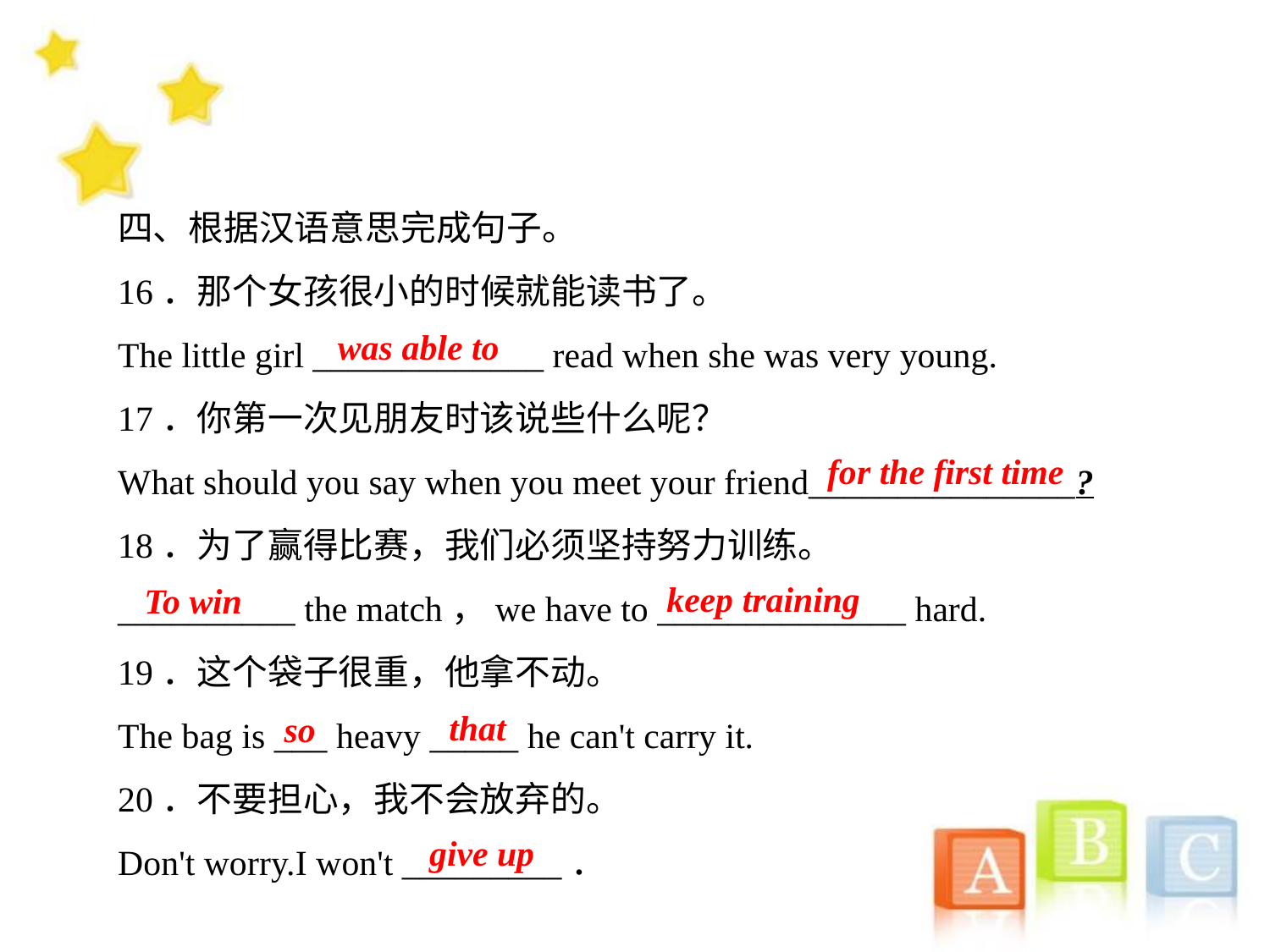

四、根据汉语意思完成句子。
16．那个女孩很小的时候就能读书了。
The little girl _____________ read when she was very young.
17．你第一次见朋友时该说些什么呢？
What should you say when you meet your friend_______________?
18．为了赢得比赛，我们必须坚持努力训练。
__________ the match，we have to ______________ hard.
19．这个袋子很重，他拿不动。
The bag is ___ heavy _____ he can't carry it.
20．不要担心，我不会放弃的。
Don't worry.I won't _________．
was able to
for the first time
keep training
To win
that
so
give up